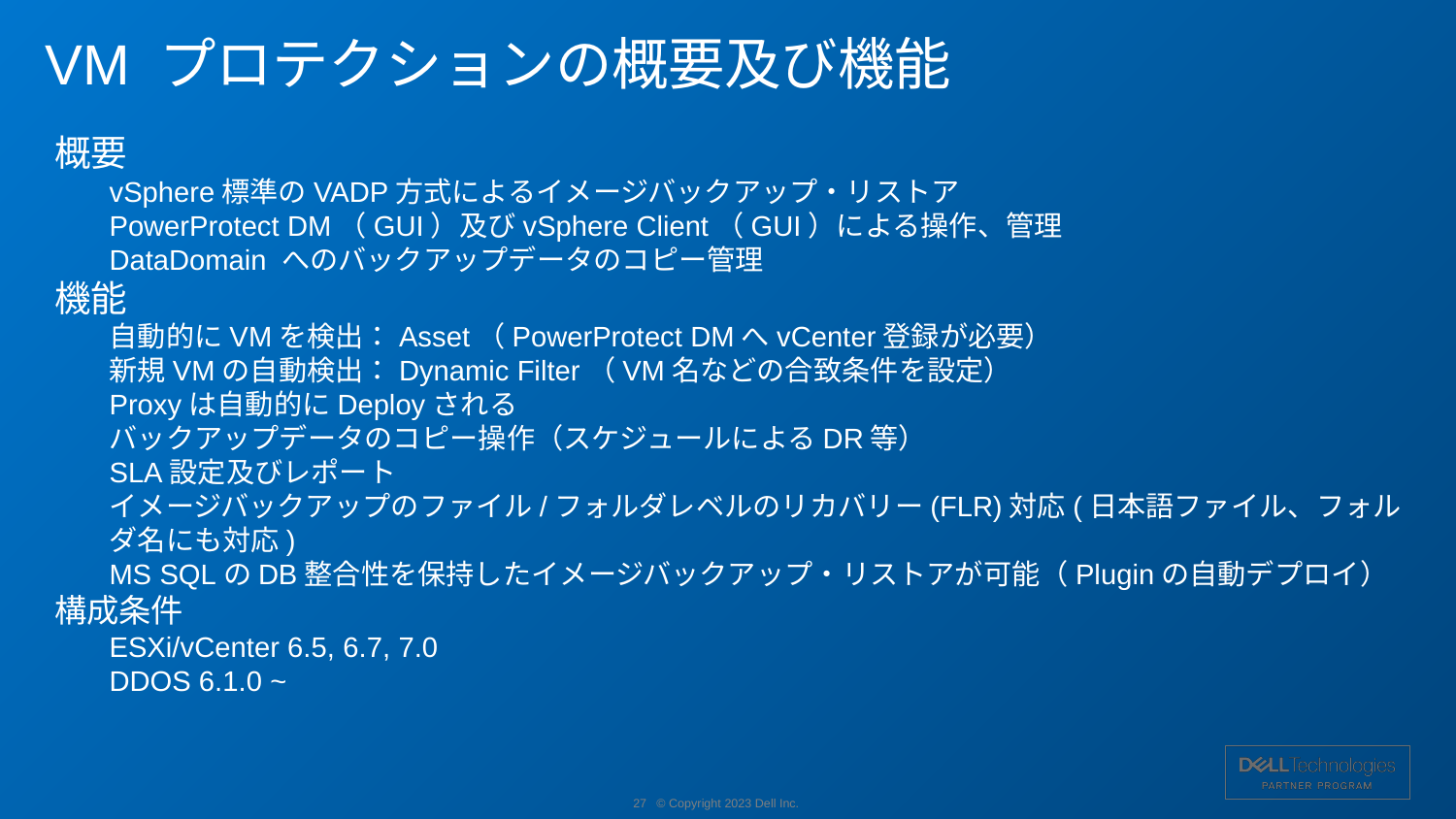

# VM プロテクションの概要及び機能
概要
vSphere標準のVADP方式によるイメージバックアップ・リストア
PowerProtect DM（GUI）及びvSphere Client（GUI）による操作、管理
DataDomain へのバックアップデータのコピー管理
機能
自動的にVMを検出：Asset（PowerProtect DMへvCenter登録が必要）
新規VMの自動検出：Dynamic Filter（VM名などの合致条件を設定）
Proxyは自動的にDeployされる
バックアップデータのコピー操作（スケジュールによるDR等）
SLA設定及びレポート
イメージバックアップのファイル/フォルダレベルのリカバリー(FLR)対応(日本語ファイル、フォルダ名にも対応)
MS SQLのDB整合性を保持したイメージバックアップ・リストアが可能（Pluginの自動デプロイ）
構成条件
ESXi/vCenter 6.5, 6.7, 7.0
DDOS 6.1.0 ~